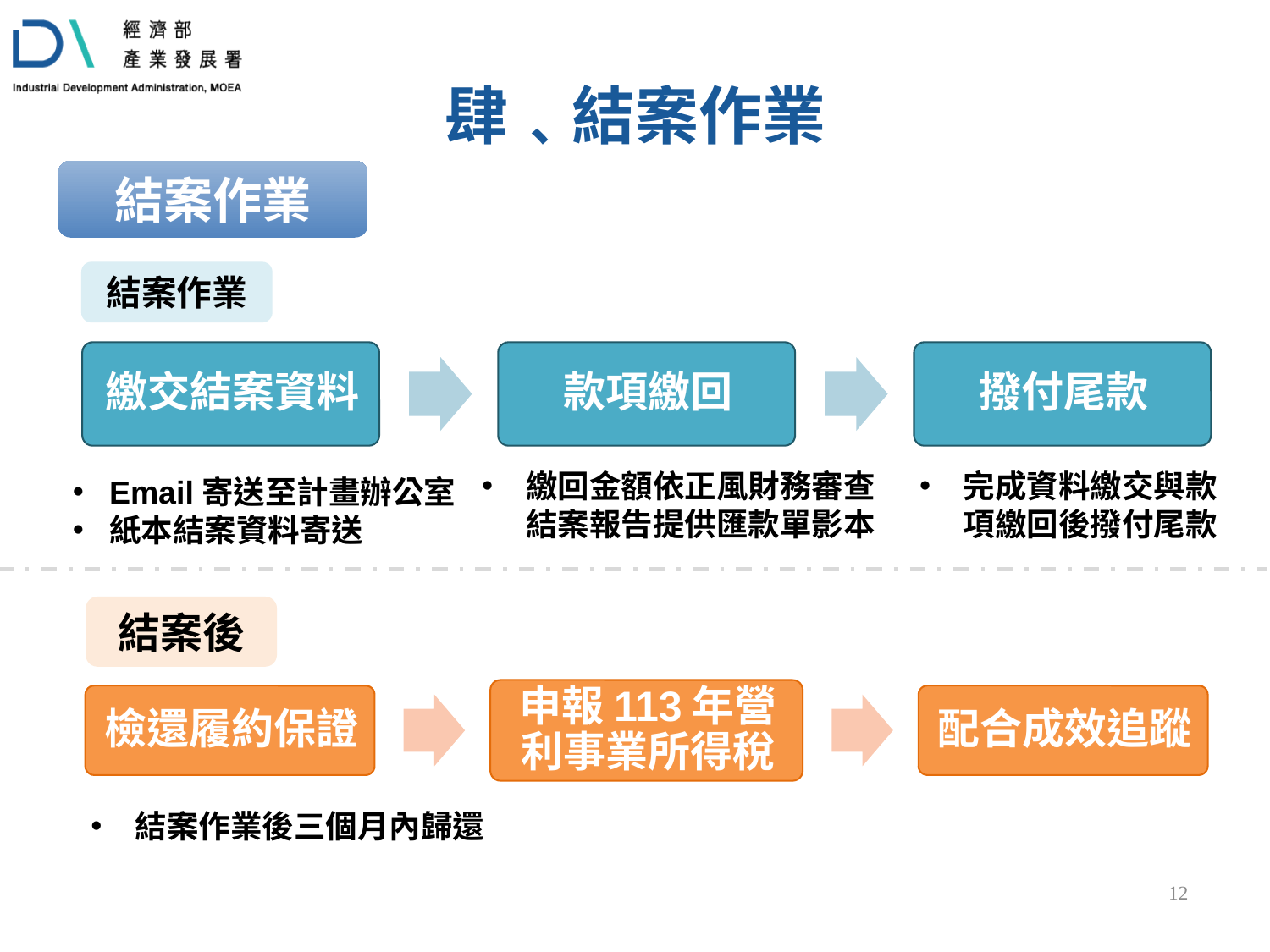

肆﹑結案作業
結案作業
結案作業
繳交結案資料

款項繳回

撥付尾款
繳回金額依正風財務審查結案報告提供匯款單影本
完成資料繳交與款項繳回後撥付尾款
Email寄送至計畫辦公室
紙本結案資料寄送
結案後
檢還履約保證

申報113年營利事業所得稅

配合成效追蹤
結案作業後三個月內歸還
12